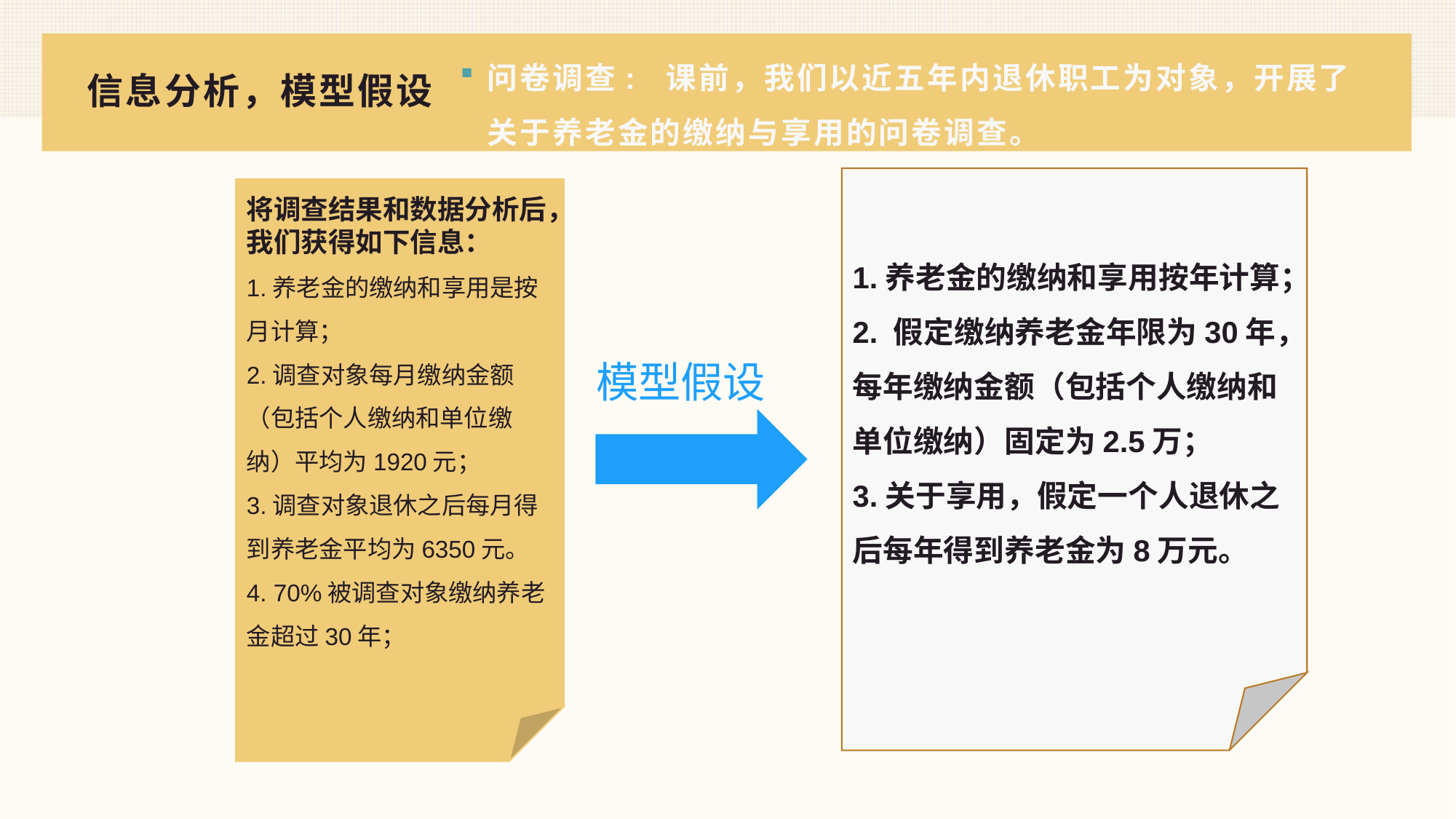

问卷调查:  课前，我们以近五年内退休职工为对象，开展了关于养老金的缴纳与享用的问卷调查。
# 信息分析，模型假设
1.养老金的缴纳和享用按年计算；
2. 假定缴纳养老金年限为30年，每年缴纳金额（包括个人缴纳和单位缴纳）固定为2.5万；
3.关于享用，假定一个人退休之后每年得到养老金为8万元。

将调查结果和数据分析后，我们获得如下信息：
1.养老金的缴纳和享用是按月计算；
2.调查对象每月缴纳金额（包括个人缴纳和单位缴纳）平均为1920元；
3.调查对象退休之后每月得到养老金平均为6350元。
4. 70%被调查对象缴纳养老金超过30年；

模型假设